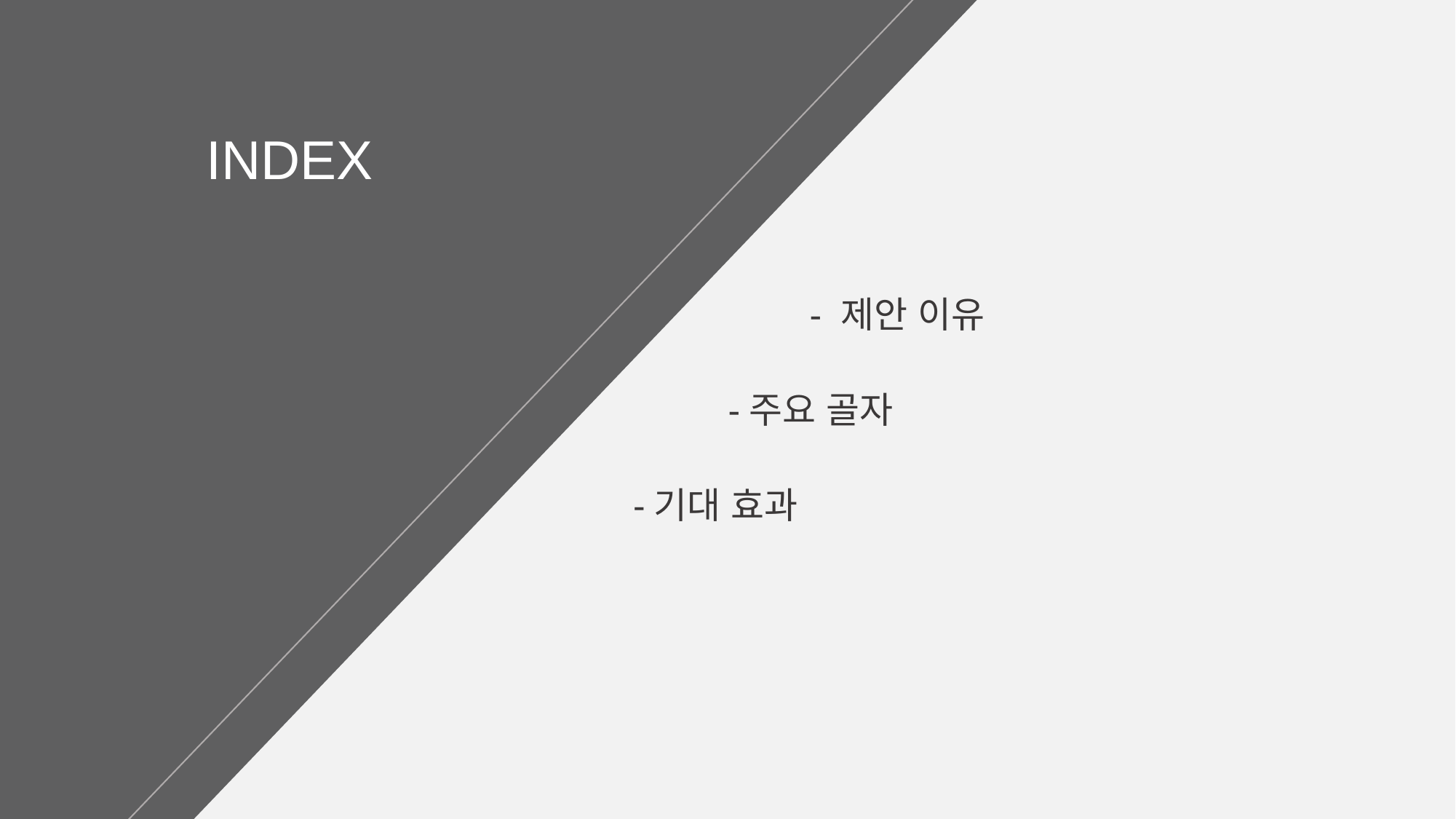

INDEX
- 제안 이유
-주요 골자
-기대 효과